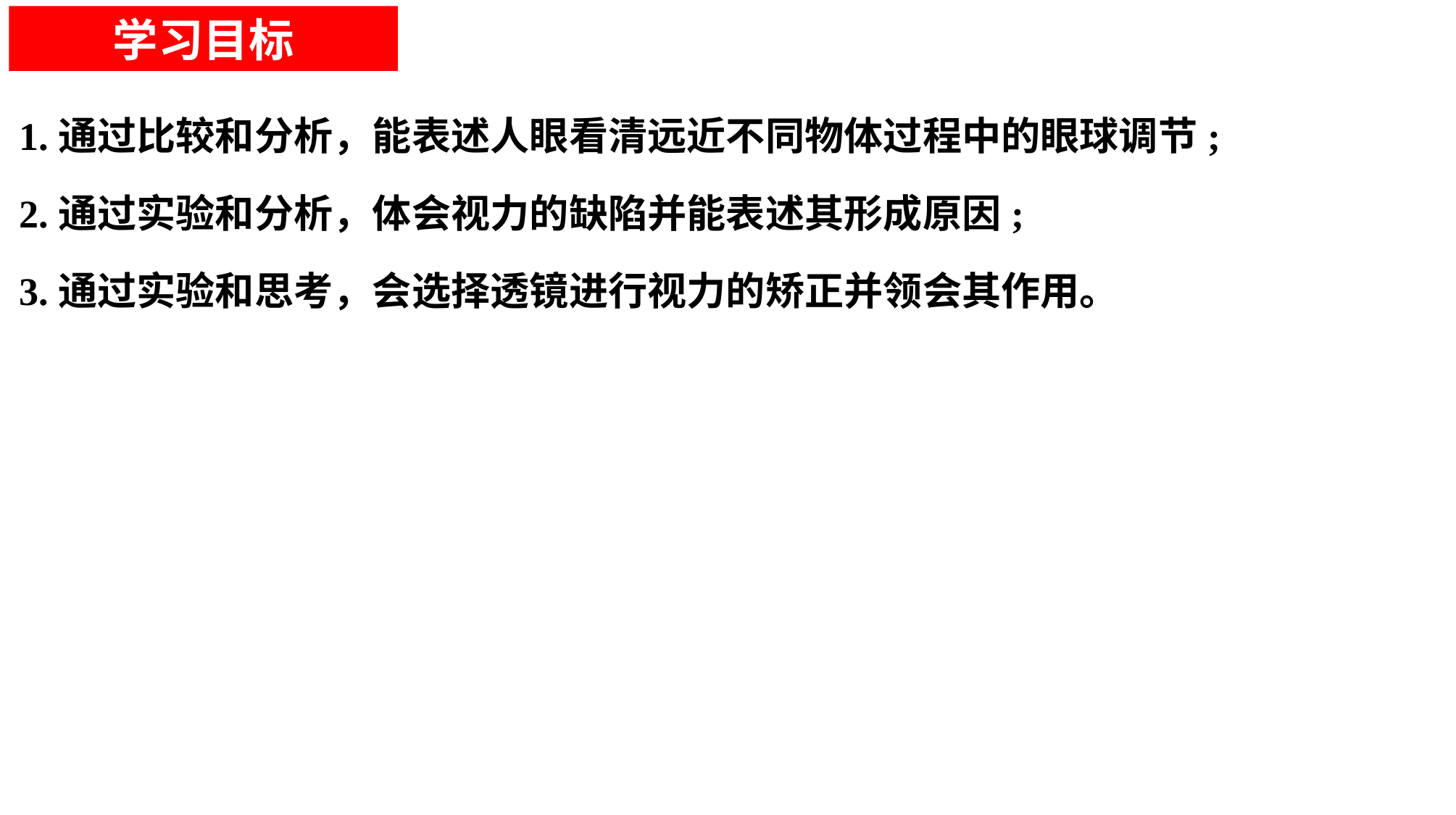

学习目标
1.通过比较和分析，能表述人眼看清远近不同物体过程中的眼球调节;
2.通过实验和分析，体会视力的缺陷并能表述其形成原因;
3.通过实验和思考，会选择透镜进行视力的矫正并领会其作用。